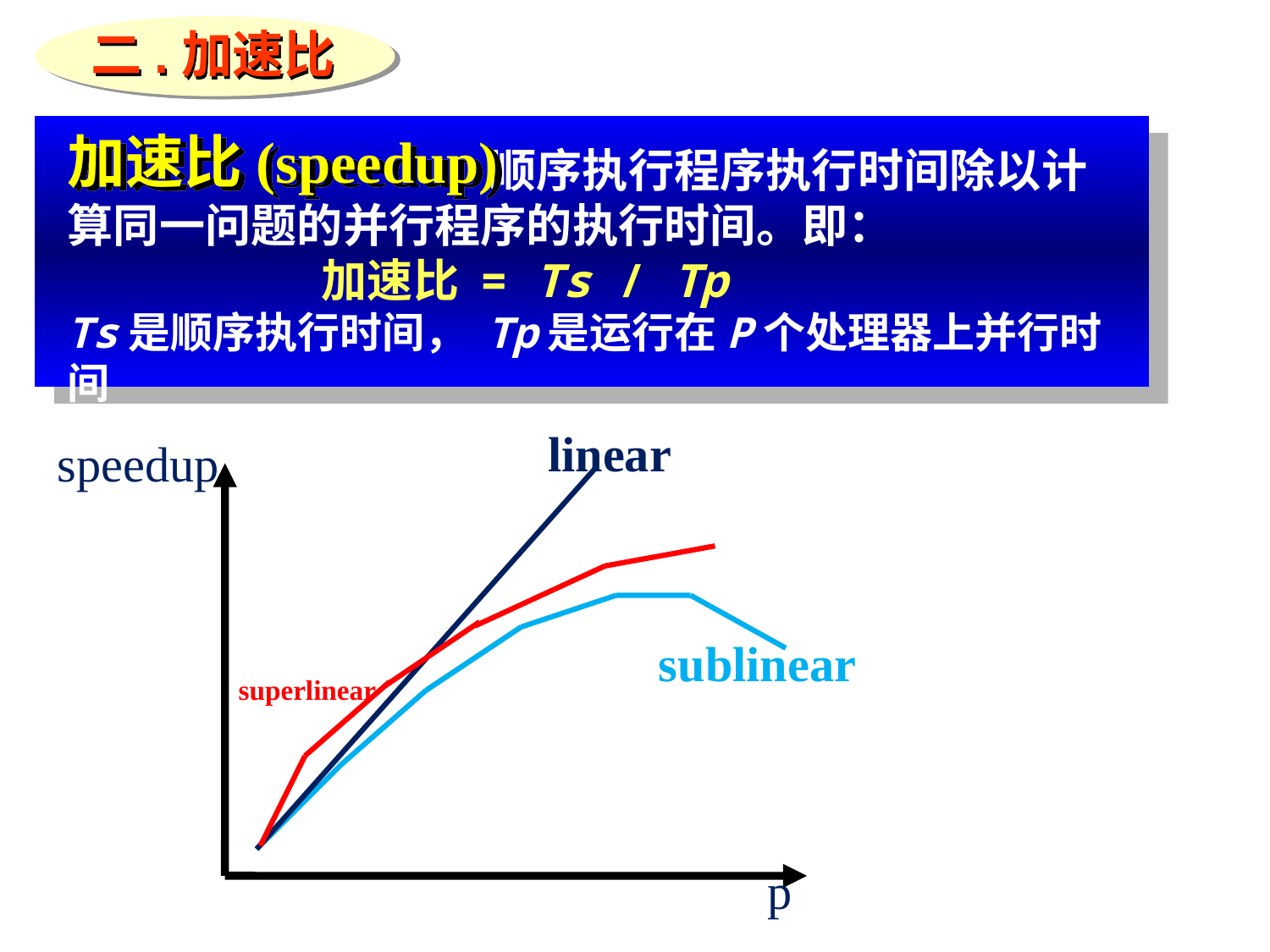

二.加速比

加速比(speedup)
			   顺序执行程序执行时间除以计算同一问题的并行程序的执行时间。即：
		加速比 = Ts / Tp
Ts是顺序执行时间， Tp是运行在P个处理器上并行时间
linear
speedup

sublinear

p

superlinear